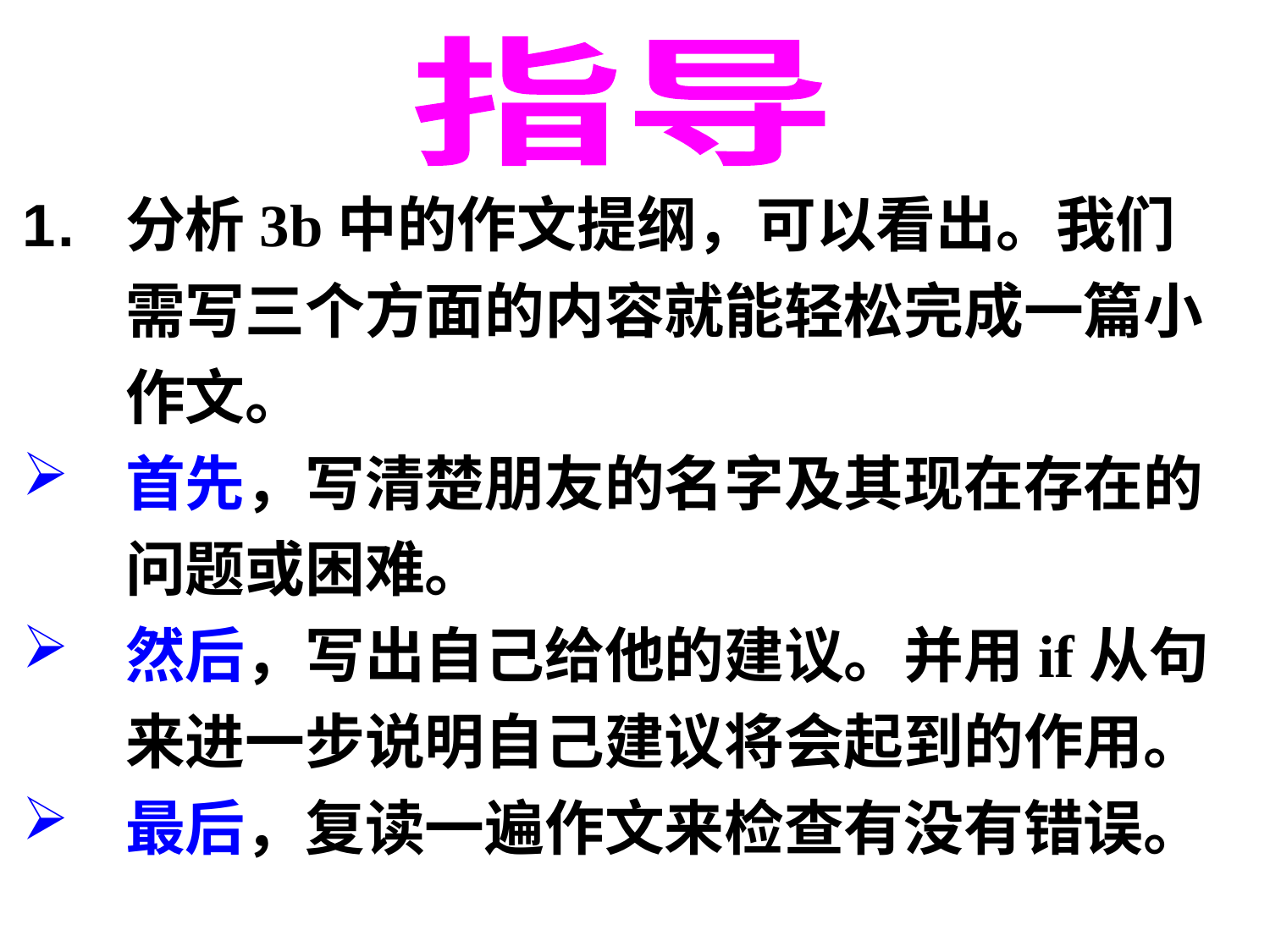

指导
分析3b中的作文提纲，可以看出。我们需写三个方面的内容就能轻松完成一篇小作文。
首先，写清楚朋友的名字及其现在存在的问题或困难。
然后，写出自己给他的建议。并用if从句来进一步说明自己建议将会起到的作用。
最后，复读一遍作文来检查有没有错误。